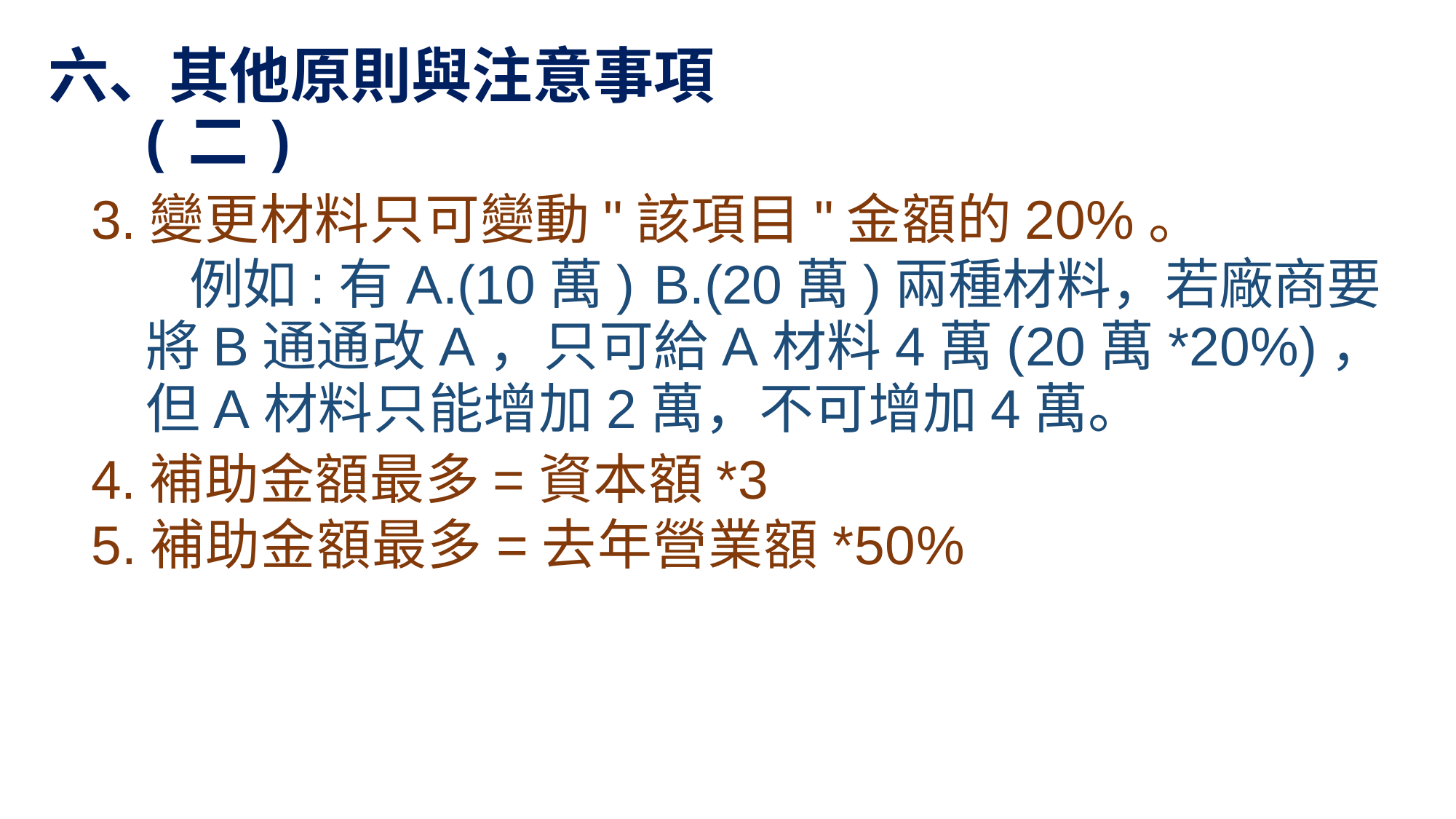

3.變更材料只可變動"該項目"金額的20%。
例如:有A.(10萬) B.(20萬)兩種材料，若廠商要將B通通改A，只可給A材料4萬(20萬*20%)，但A材料只能增加2萬，不可增加4萬。
4.補助金額最多=資本額*3
5.補助金額最多=去年營業額*50%
六、其他原則與注意事項(二)